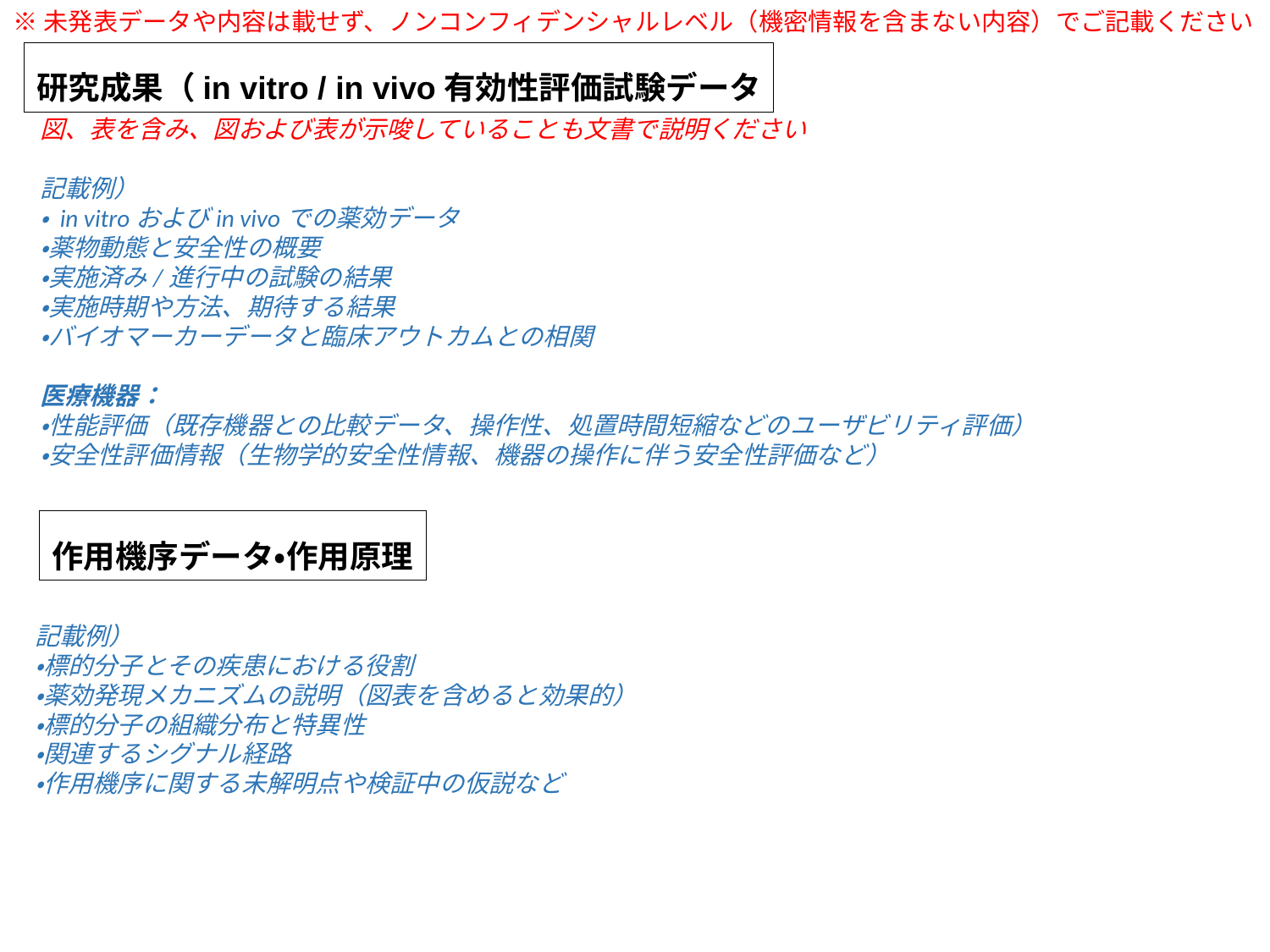

※未発表データや内容は載せず、ノンコンフィデンシャルレベル（機密情報を含まない内容）でご記載ください
研究成果（in vitro / in vivo有効性評価試験データ
図、表を含み、図および表が示唆していることも文書で説明ください
記載例）
・ in vitroおよびin vivoでの薬効データ
・薬物動態と安全性の概要
・実施済み/進行中の試験の結果
・実施時期や方法、期待する結果
・バイオマーカーデータと臨床アウトカムとの相関
医療機器：
・性能評価（既存機器との比較データ、操作性、処置時間短縮などのユーザビリティ評価）
・安全性評価情報（生物学的安全性情報、機器の操作に伴う安全性評価など）
作用機序データ・作用原理

記載例）
・標的分子とその疾患における役割
・薬効発現メカニズムの説明（図表を含めると効果的）
・標的分子の組織分布と特異性
・関連するシグナル経路
・作用機序に関する未解明点や検証中の仮説など